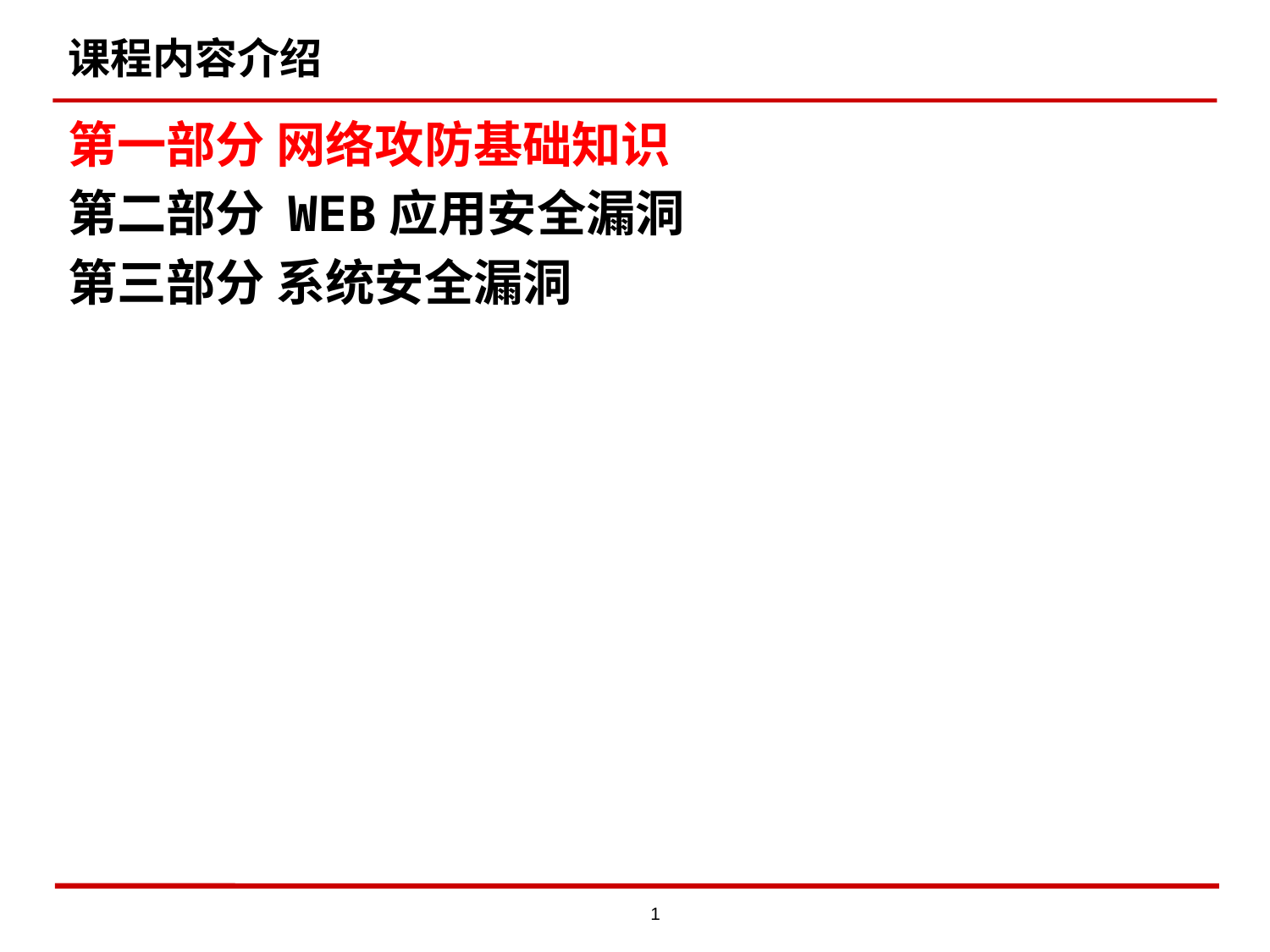

# 课程内容介绍
第一部分 网络攻防基础知识
第二部分 WEB应用安全漏洞
第三部分 系统安全漏洞